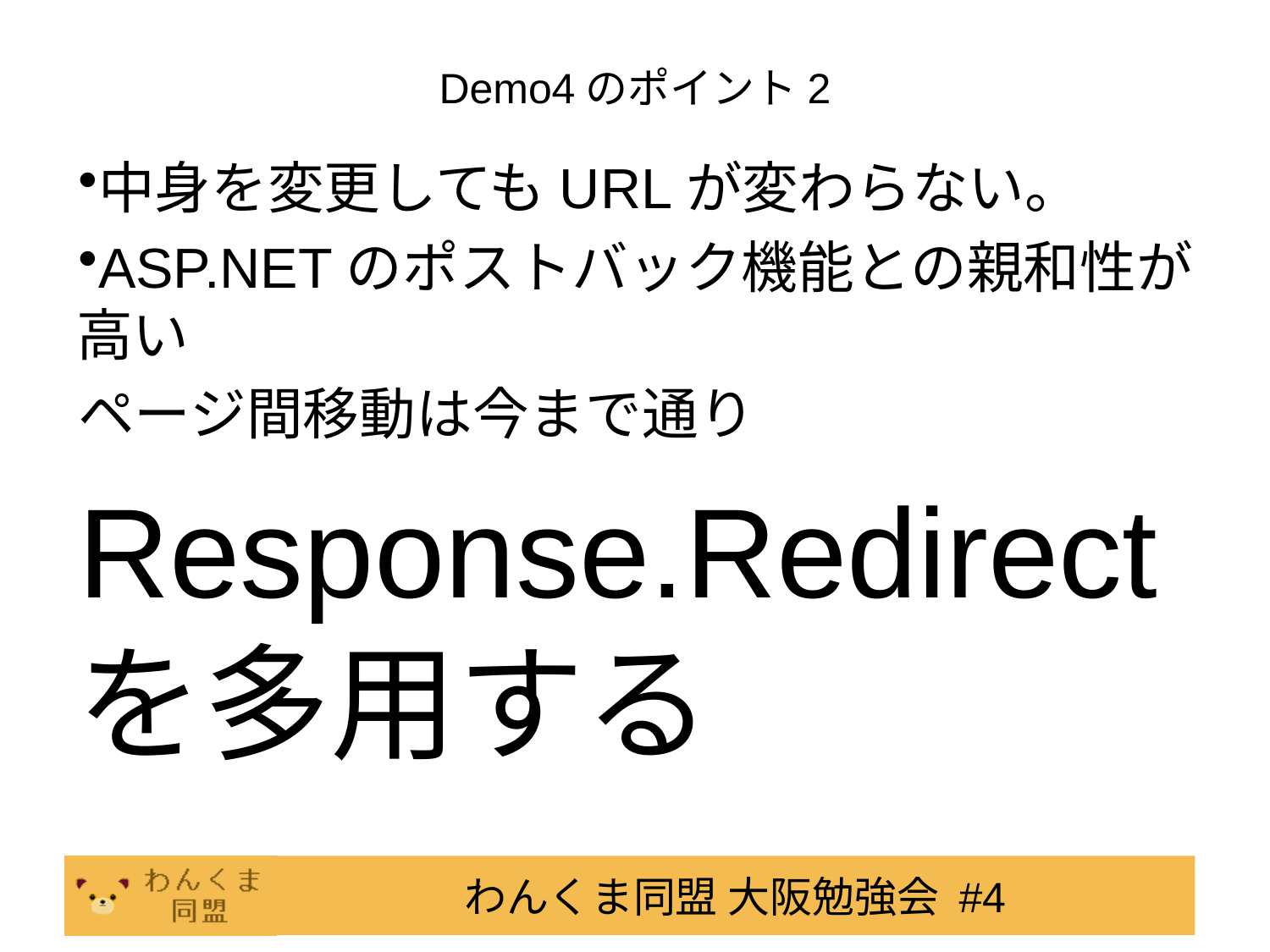

# Demo4のポイント2
中身を変更してもURLが変わらない。
ASP.NETのポストバック機能との親和性が高い
ページ間移動は今まで通り
Response.Redirectを多用する